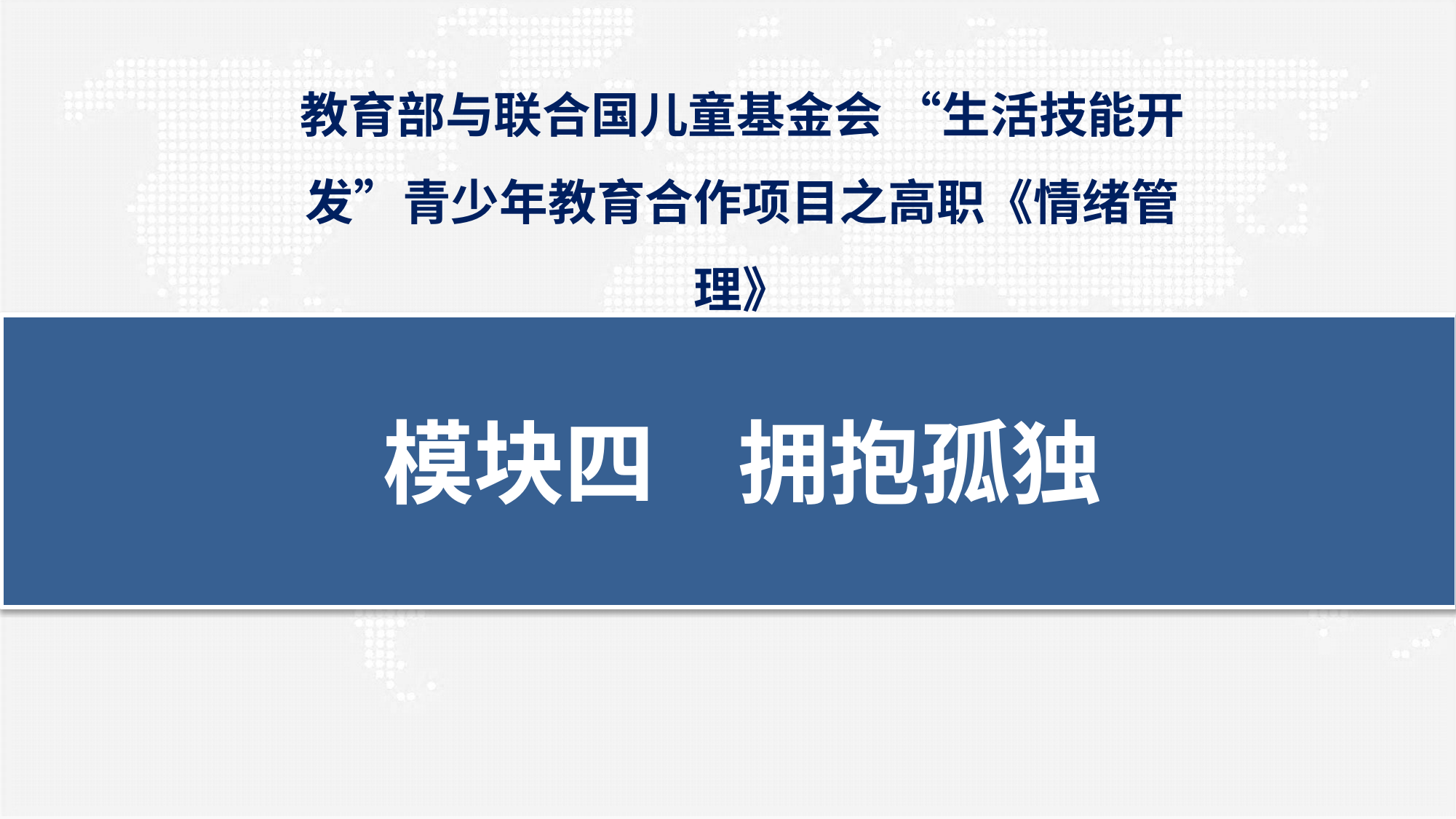

教育部与联合国儿童基金会 “生活技能开发”青少年教育合作项目之高职《情绪管理》

模块四    拥抱孤独